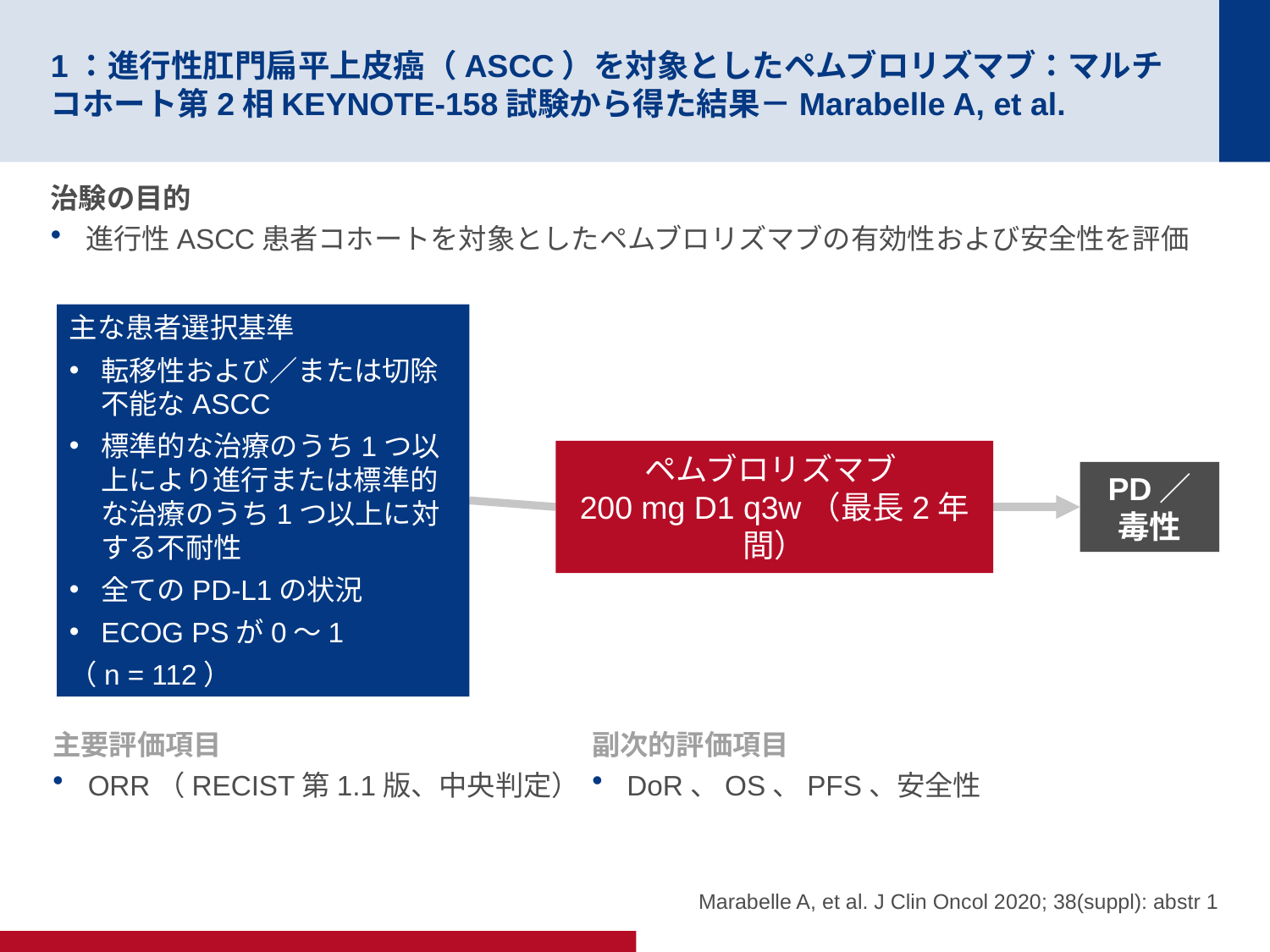

# 1：進行性肛門扁平上皮癌（ASCC）を対象としたペムブロリズマブ：マルチコホート第2相KEYNOTE-158試験から得た結果－Marabelle A, et al.
治験の目的
進行性ASCC患者コホートを対象としたペムブロリズマブの有効性および安全性を評価
主な患者選択基準
転移性および／または切除不能なASCC
標準的な治療のうち1つ以上により進行または標準的な治療のうち1つ以上に対する不耐性
全てのPD-L1の状況
ECOG PSが0～1
（n = 112）
ペムブロリズマブ200 mg D1 q3w（最長2年間）
PD／
毒性
主要評価項目
ORR（RECIST第1.1版、中央判定）

副次的評価項目
DoR、OS、PFS、安全性
Marabelle A, et al. J Clin Oncol 2020; 38(suppl): abstr 1